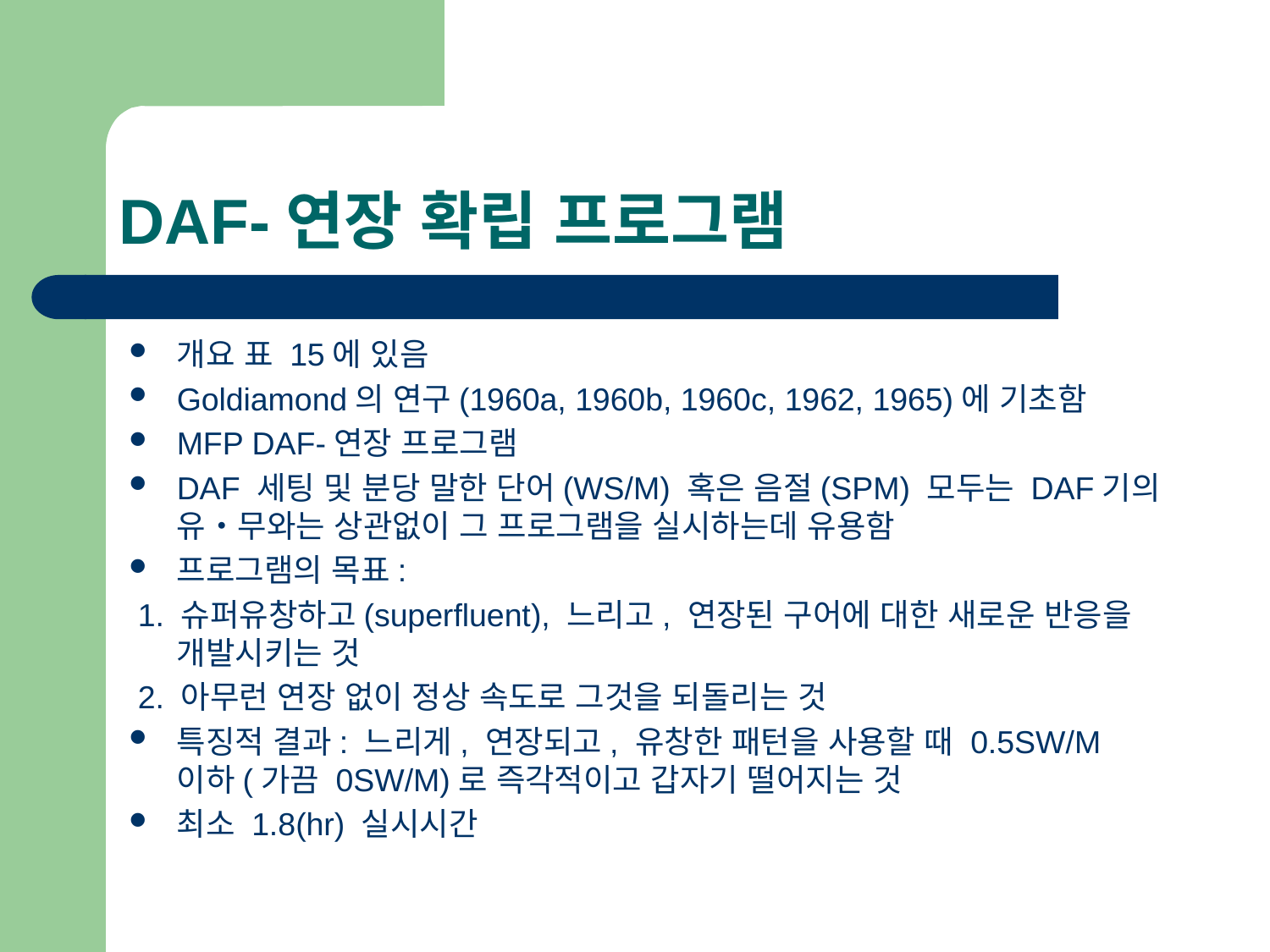

# DAF-연장 확립 프로그램
개요 표 15에 있음
Goldiamond의 연구(1960a, 1960b, 1960c, 1962, 1965)에 기초함
MFP DAF-연장 프로그램
DAF 세팅 및 분당 말한 단어(WS/M) 혹은 음절(SPM) 모두는 DAF기의 유・무와는 상관없이 그 프로그램을 실시하는데 유용함
프로그램의 목표:
 1. 슈퍼유창하고(superfluent), 느리고, 연장된 구어에 대한 새로운 반응을 개발시키는 것
 2. 아무런 연장 없이 정상 속도로 그것을 되돌리는 것
특징적 결과: 느리게, 연장되고, 유창한 패턴을 사용할 때 0.5SW/M 이하(가끔 0SW/M)로 즉각적이고 갑자기 떨어지는 것
최소 1.8(hr) 실시시간